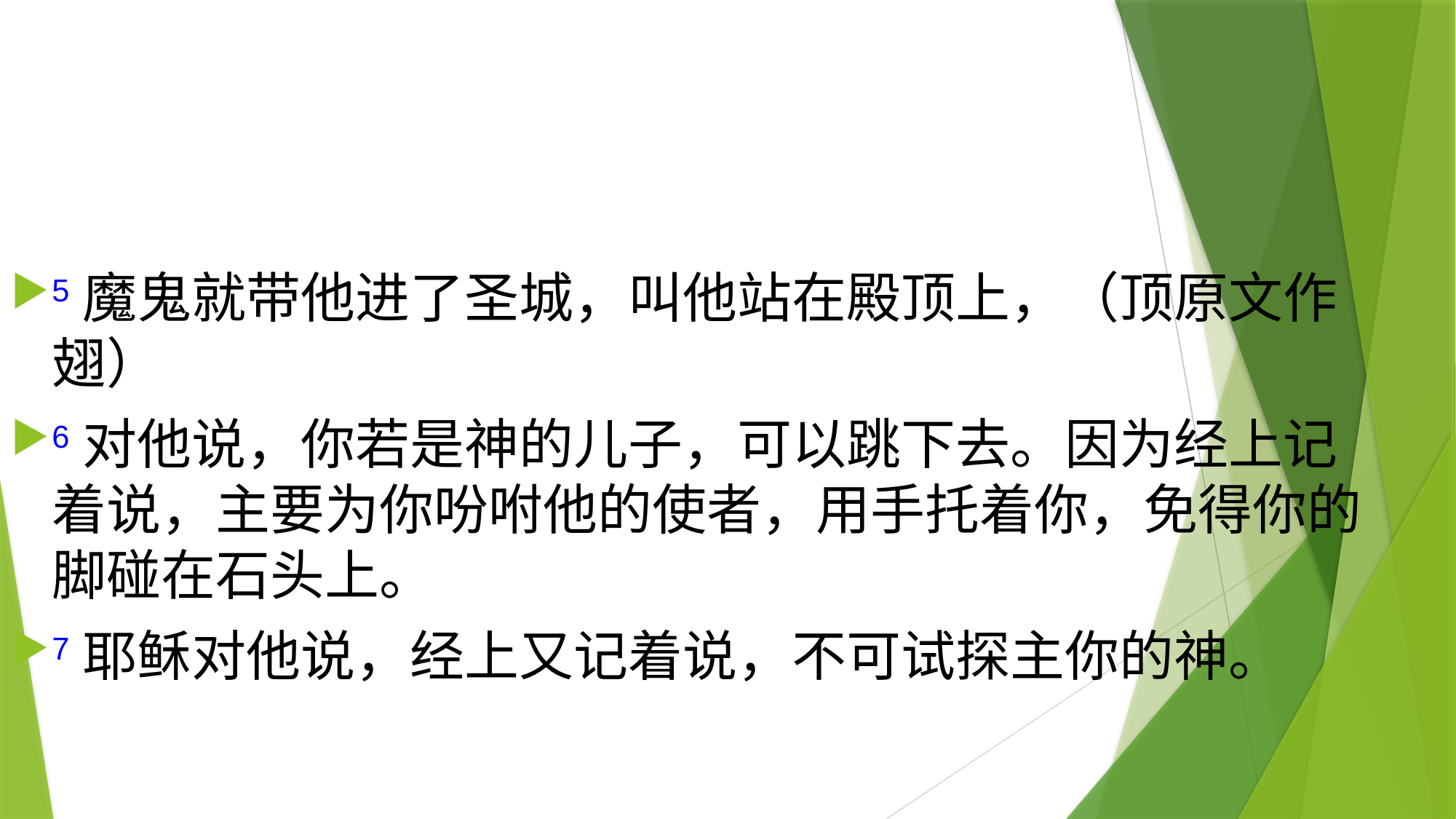

#
5魔鬼就带他进了圣城，叫他站在殿顶上，（顶原文作翅）
6对他说，你若是神的儿子，可以跳下去。因为经上记着说，主要为你吩咐他的使者，用手托着你，免得你的脚碰在石头上。
7耶稣对他说，经上又记着说，不可试探主你的神。